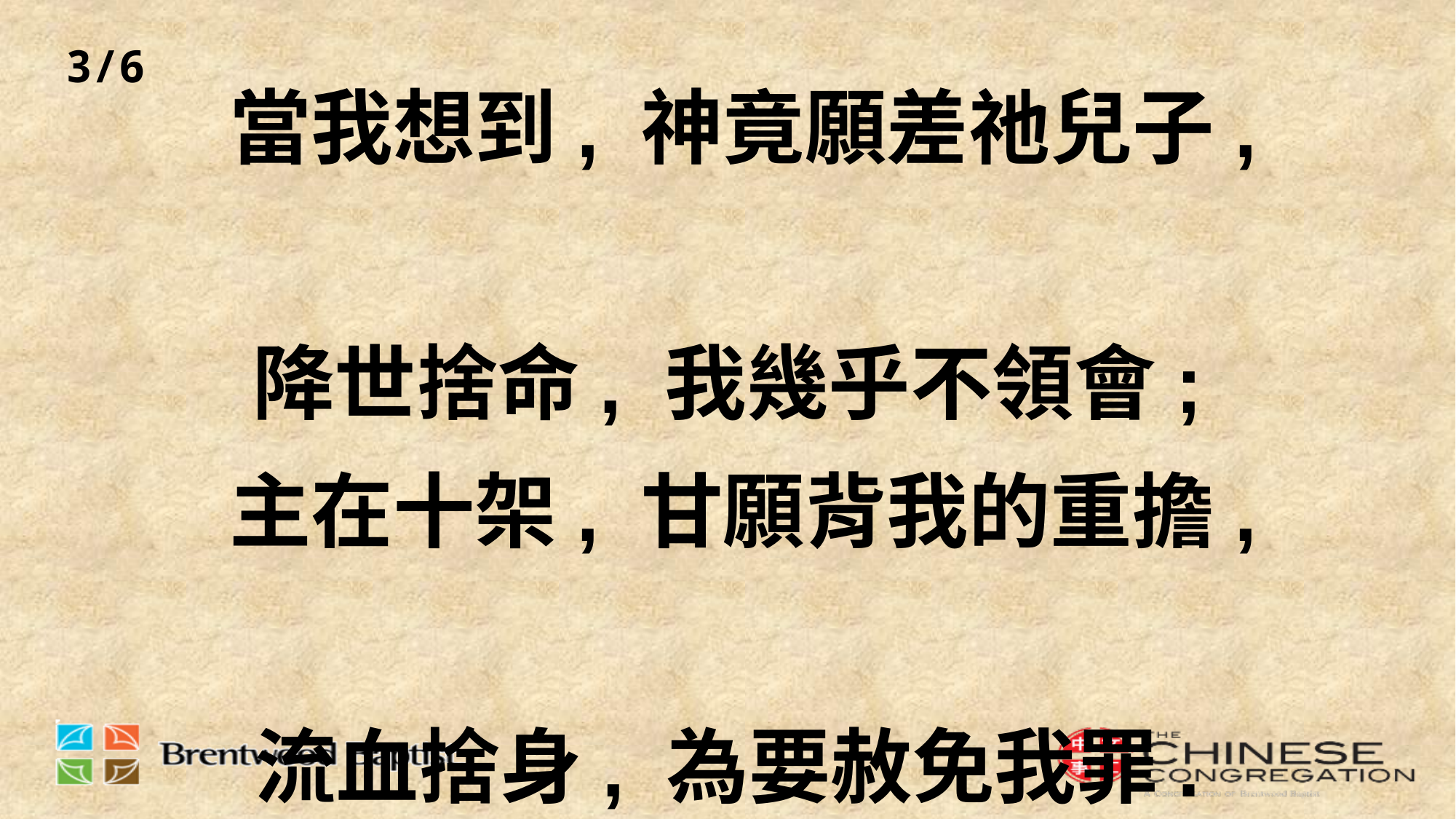

3/6
# 當我想到, 神竟願差祂兒子, 降世捨命, 我幾乎不領會; 主在十架, 甘願背我的重擔, 流血捨身, 為要赦免我罪.